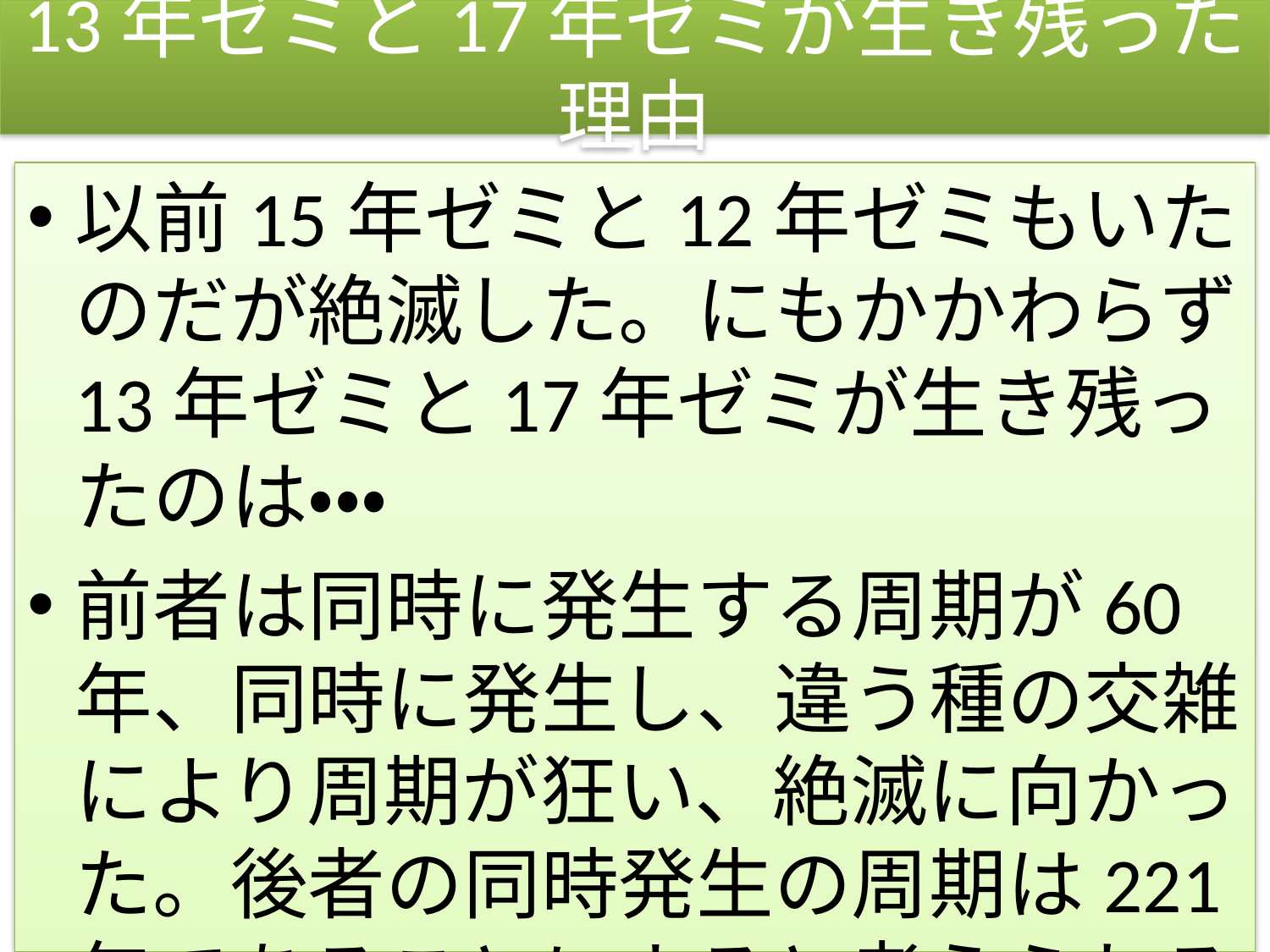

# 13年ゼミと17年ゼミが生き残った理由
以前15年ゼミと12年ゼミもいたのだが絶滅した。にもかかわらず13年ゼミと17年ゼミが生き残ったのは・・・
前者は同時に発生する周期が60年、同時に発生し、違う種の交雑により周期が狂い、絶滅に向かった。後者の同時発生の周期は221年であることによると考えられる。